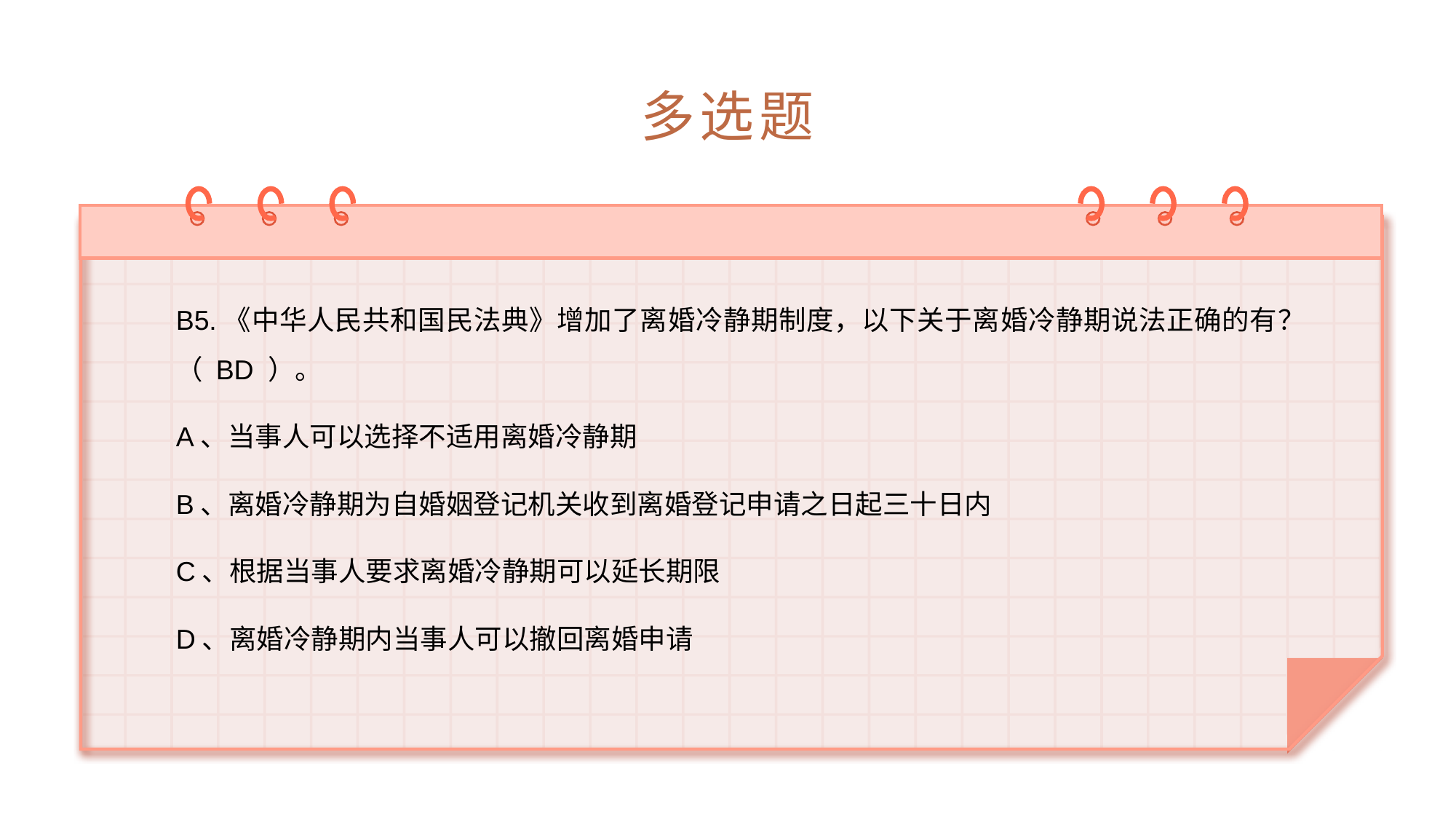

# 多选题

B5.《中华人民共和国民法典》增加了离婚冷静期制度，以下关于离婚冷静期说法正确的有？（ BD ）。
A、当事人可以选择不适用离婚冷静期
B、离婚冷静期为自婚姻登记机关收到离婚登记申请之日起三十日内
C、根据当事人要求离婚冷静期可以延长期限
D、离婚冷静期内当事人可以撤回离婚申请